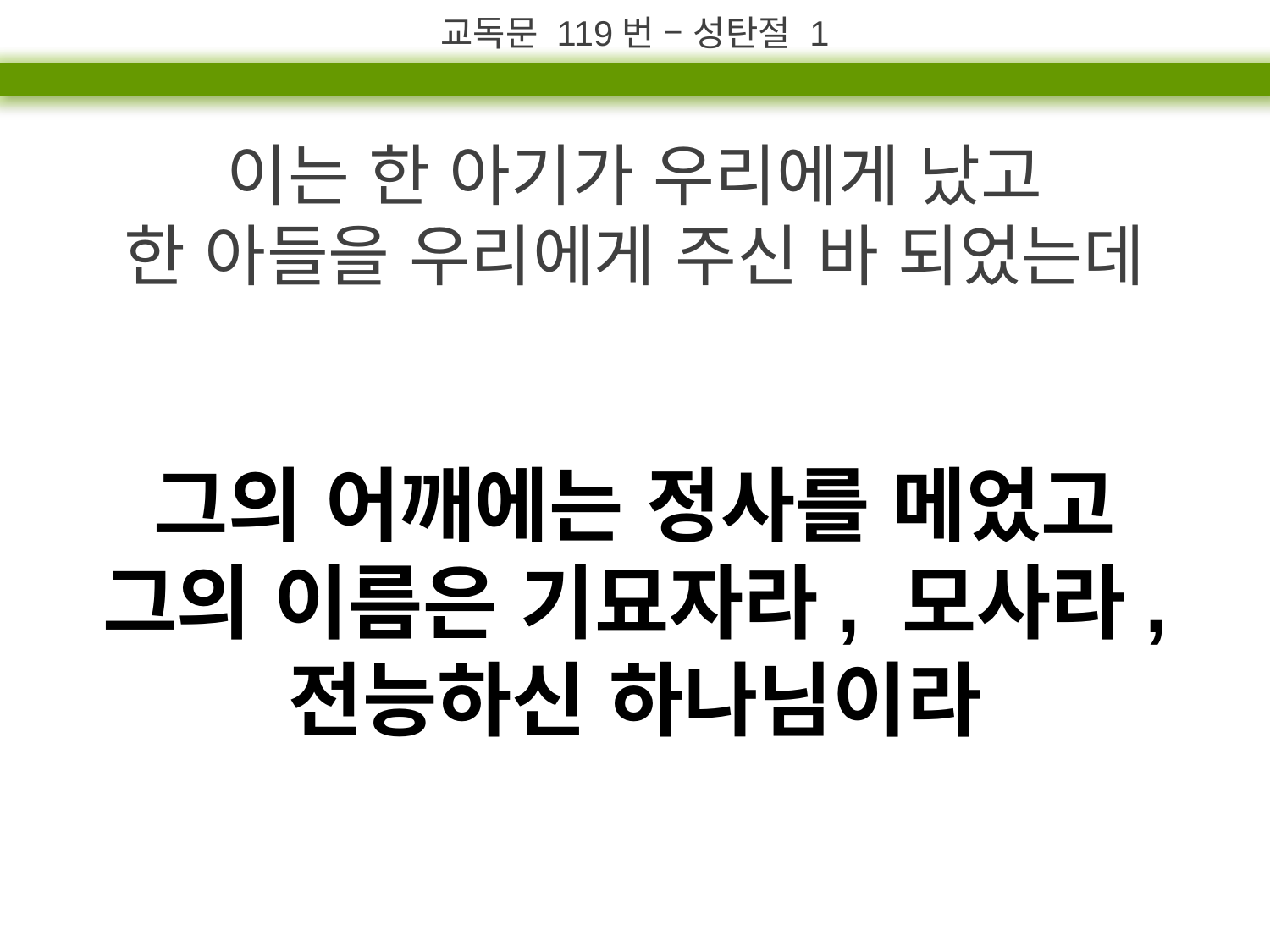

교독문 119번 – 성탄절 1

이는 한 아기가 우리에게 났고
한 아들을 우리에게 주신 바 되었는데
그의 어깨에는 정사를 메었고
그의 이름은 기묘자라, 모사라,
전능하신 하나님이라